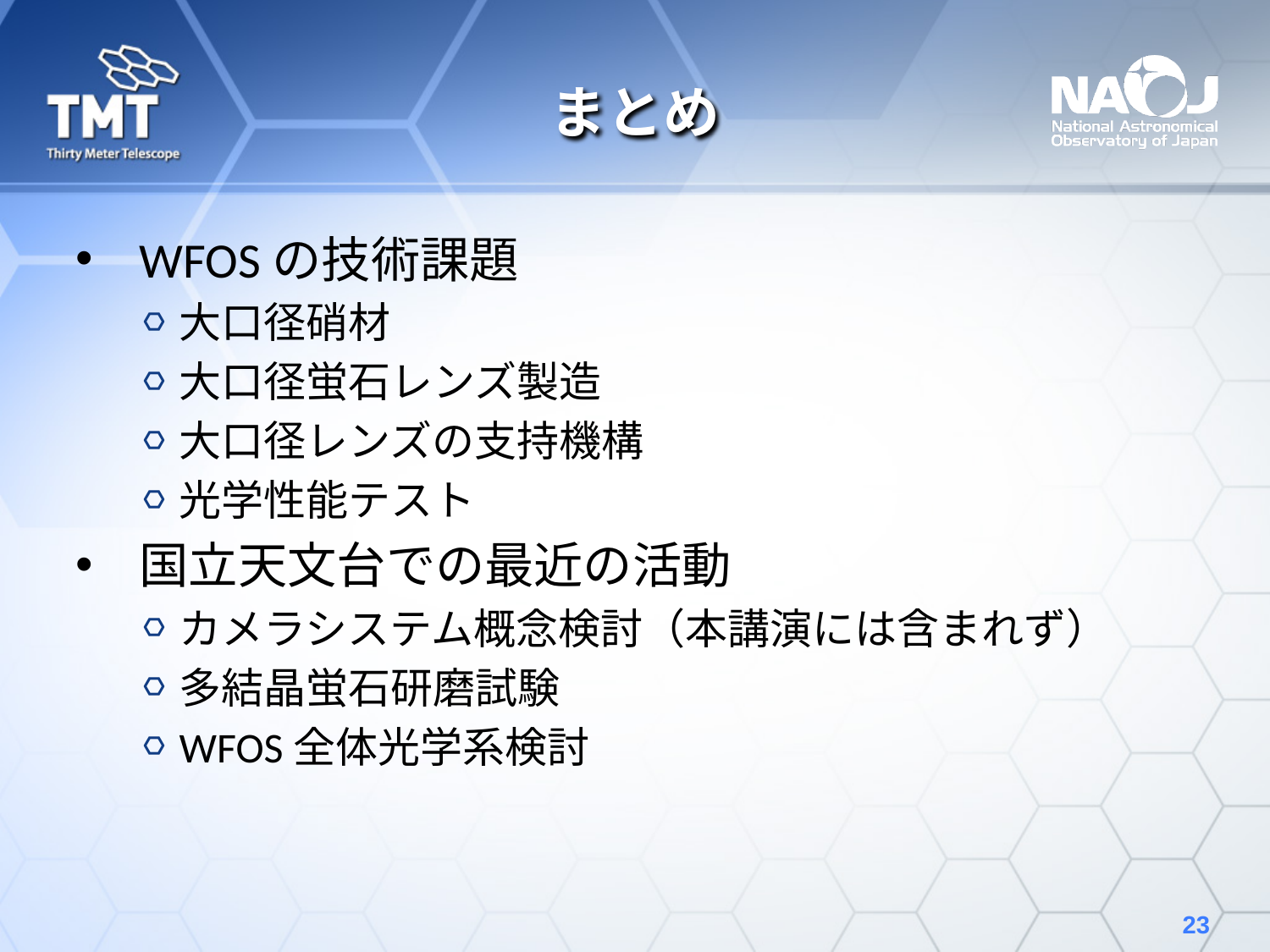

# まとめ
WFOSの技術課題
大口径硝材
大口径蛍石レンズ製造
大口径レンズの支持機構
光学性能テスト
国立天文台での最近の活動
カメラシステム概念検討（本講演には含まれず）
多結晶蛍石研磨試験
WFOS全体光学系検討